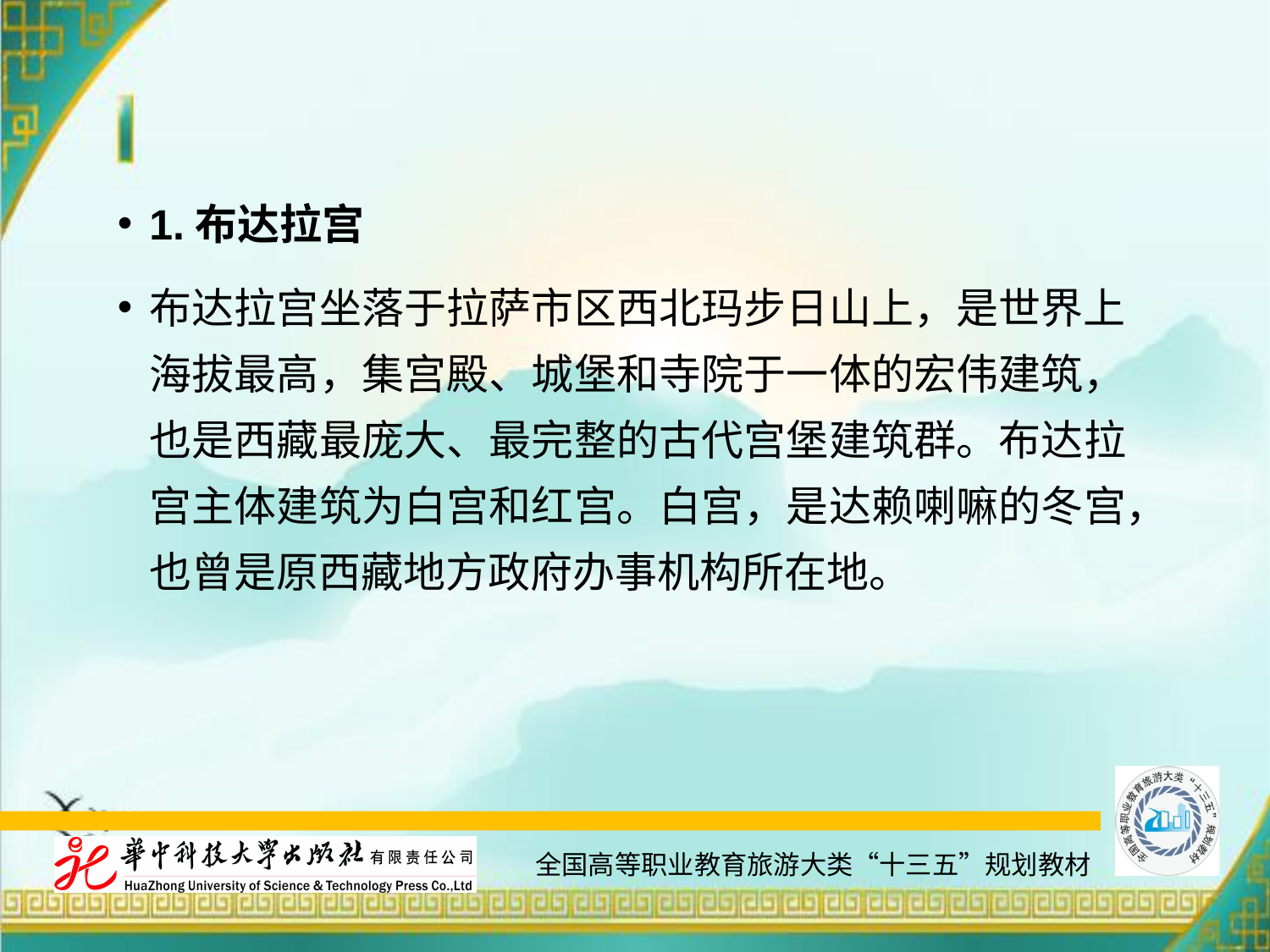

#
1.布达拉宫
布达拉宫坐落于拉萨市区西北玛步日山上，是世界上海拔最高，集宫殿、城堡和寺院于一体的宏伟建筑，也是西藏最庞大、最完整的古代宫堡建筑群。布达拉宫主体建筑为白宫和红宫。白宫，是达赖喇嘛的冬宫，也曾是原西藏地方政府办事机构所在地。